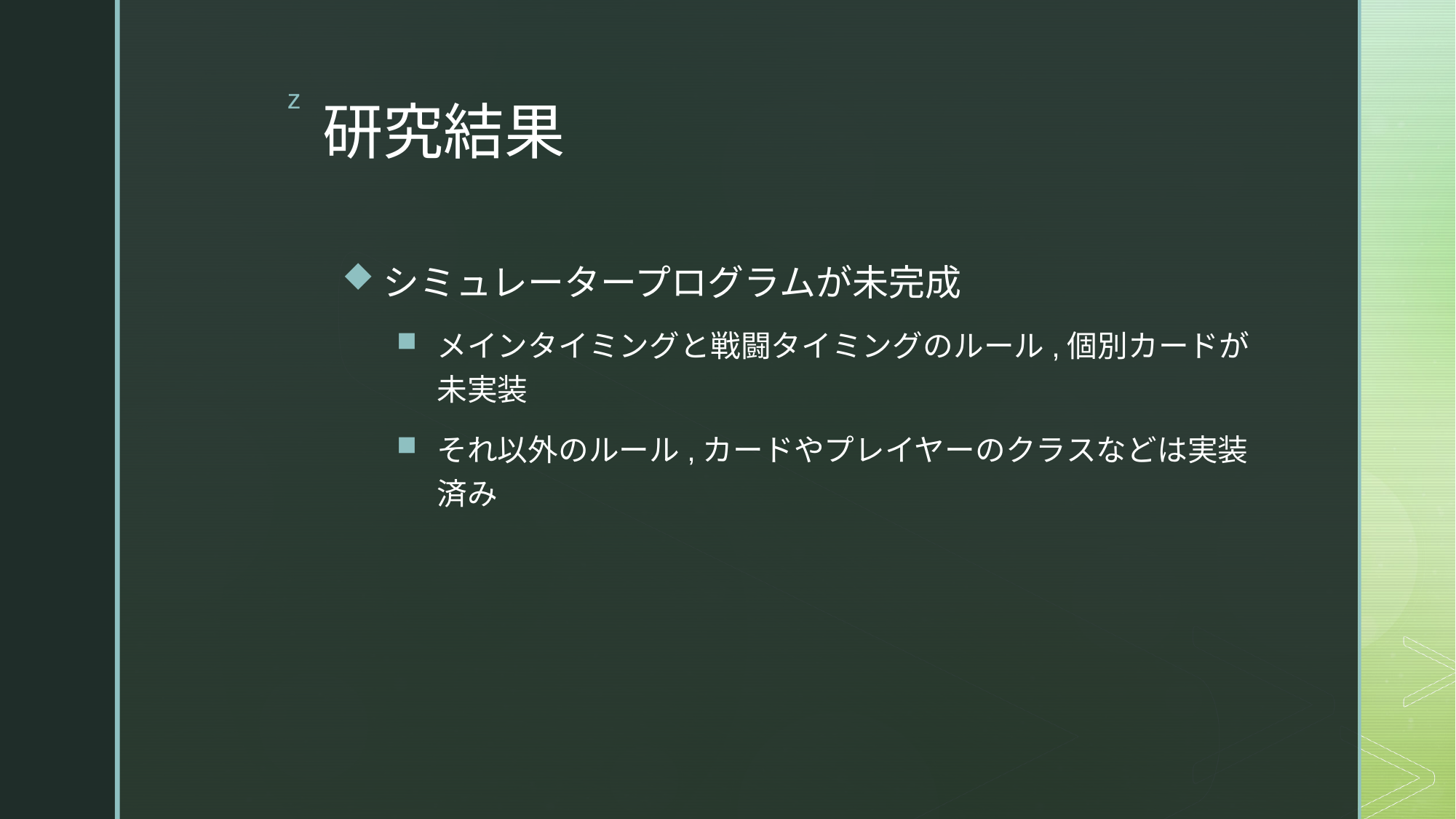

# 研究結果
シミュレータープログラムが未完成
メインタイミングと戦闘タイミングのルール,個別カードが未実装
それ以外のルール,カードやプレイヤーのクラスなどは実装済み